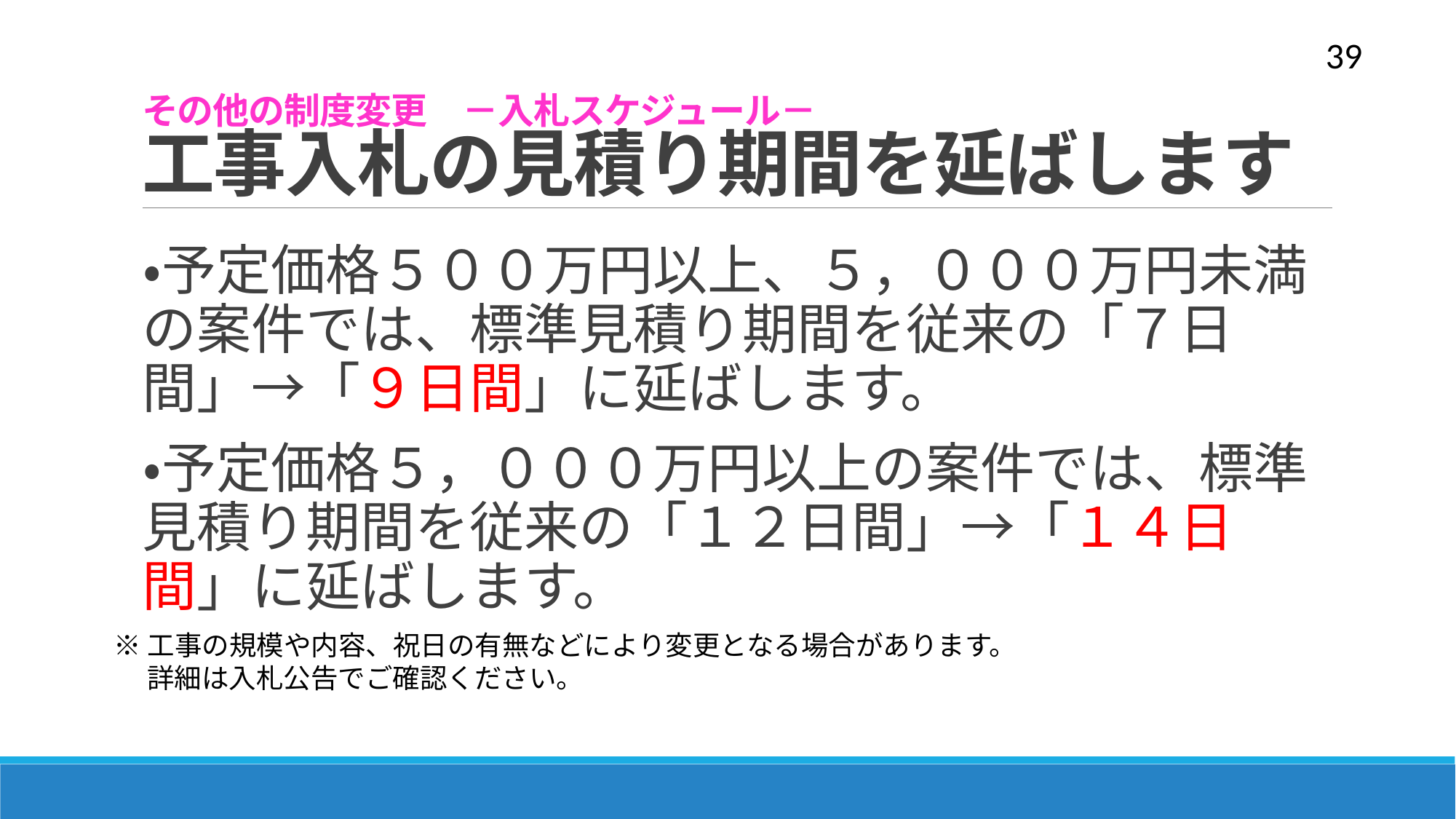

39
# その他の制度変更　－入札スケジュール－ 工事入札の見積り期間を延ばします
・予定価格５００万円以上、５，０００万円未満の案件では、標準見積り期間を従来の「７日間」→「９日間」に延ばします。
・予定価格５，０００万円以上の案件では、標準見積り期間を従来の「１２日間」→「１４日間」に延ばします。
※工事の規模や内容、祝日の有無などにより変更となる場合があります。
　 詳細は入札公告でご確認ください。